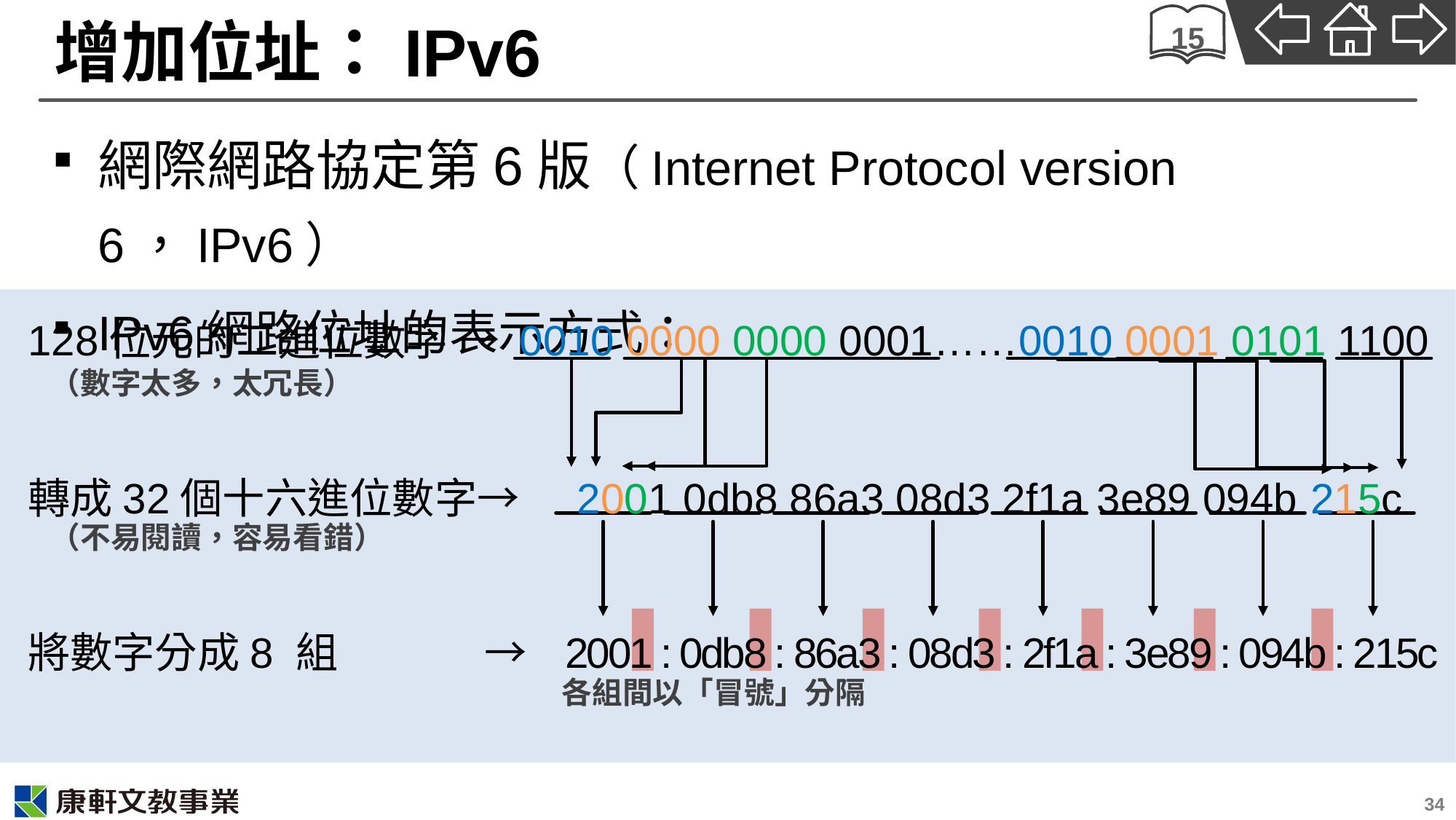

# 增加位址：IPv6
15
網際網路協定第6版（Internet Protocol version 6，IPv6）
IPv6網路位址的表示方式：

128位元的二進位數字 → 0010 0000 0000 0001……0010 0001 0101 1100
（數字太多，太冗長）
轉成32個十六進位數字→     2001 0db8 86a3 08d3 2f1a 3e89 094b 215c
（不易閱讀，容易看錯）

各組間以「冒號」分隔
將數字分成8 組　　　  →   2001 : 0db8 : 86a3 : 08d3 : 2f1a : 3e89 : 094b : 215c
34